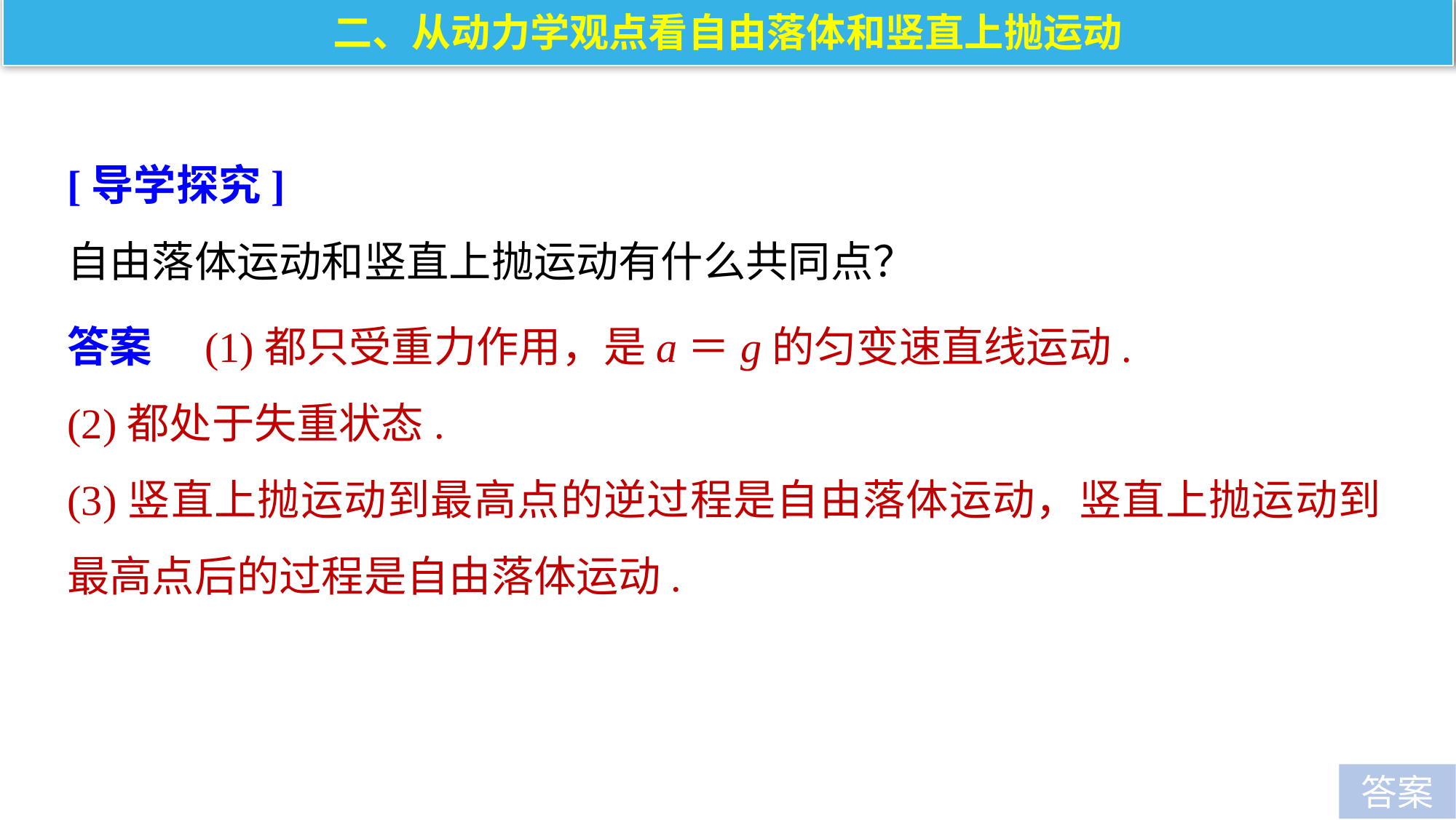

二、从动力学观点看自由落体和竖直上抛运动
[导学探究]
自由落体运动和竖直上抛运动有什么共同点？
答案　(1)都只受重力作用，是a＝g的匀变速直线运动.
(2)都处于失重状态.
(3)竖直上抛运动到最高点的逆过程是自由落体运动，竖直上抛运动到最高点后的过程是自由落体运动.
答案